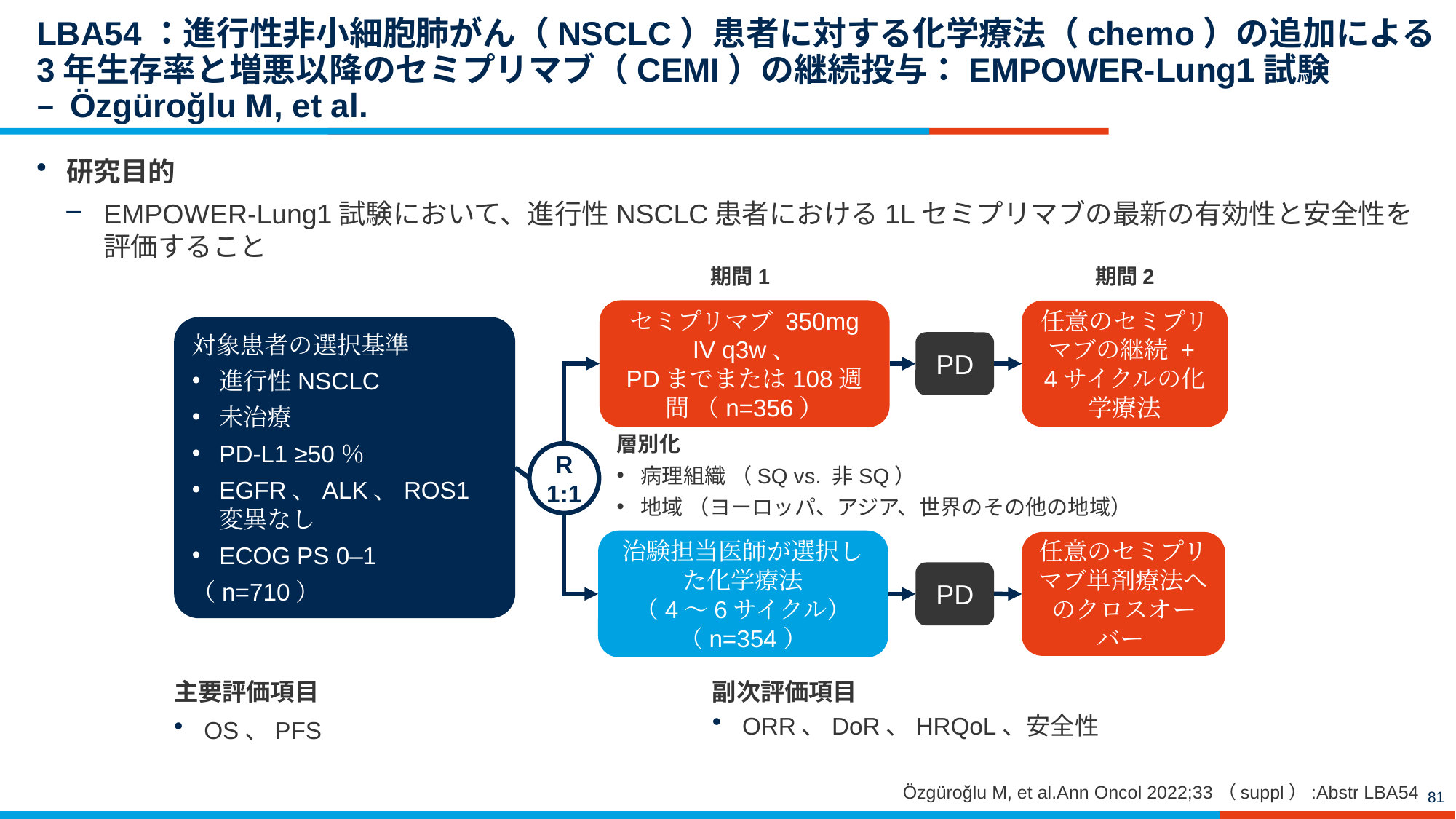

# LBA54：進行性非小細胞肺がん（NSCLC）患者に対する化学療法（chemo）の追加による3年生存率と増悪以降のセミプリマブ（CEMI）の継続投与：EMPOWER-Lung1試験 – Özgüroğlu M, et al.
研究目的
EMPOWER-Lung1試験において、進行性NSCLC患者における1Lセミプリマブの最新の有効性と安全性を評価すること
期間1
期間2
セミプリマブ 350mg IV q3w、
PDまでまたは108週間 （n=356）
任意のセミプリマブの継続 +
4サイクルの化学療法
対象患者の選択基準
進行性NSCLC
未治療
PD-L1 ≥50％
EGFR、ALK、ROS1変異なし
ECOG PS 0–1
（n=710）
PD
層別化
病理組織 （SQ vs. 非SQ）
地域 （ヨーロッパ、アジア、世界のその他の地域）
R
1:1
治験担当医師が選択した化学療法
（4～6サイクル）
（n=354）
任意のセミプリマブ単剤療法へのクロスオーバー
PD
主要評価項目
OS、PFS
副次評価項目
ORR、DoR、HRQoL、安全性
Özgüroğlu M, et al.Ann Oncol 2022;33（suppl）:Abstr LBA54